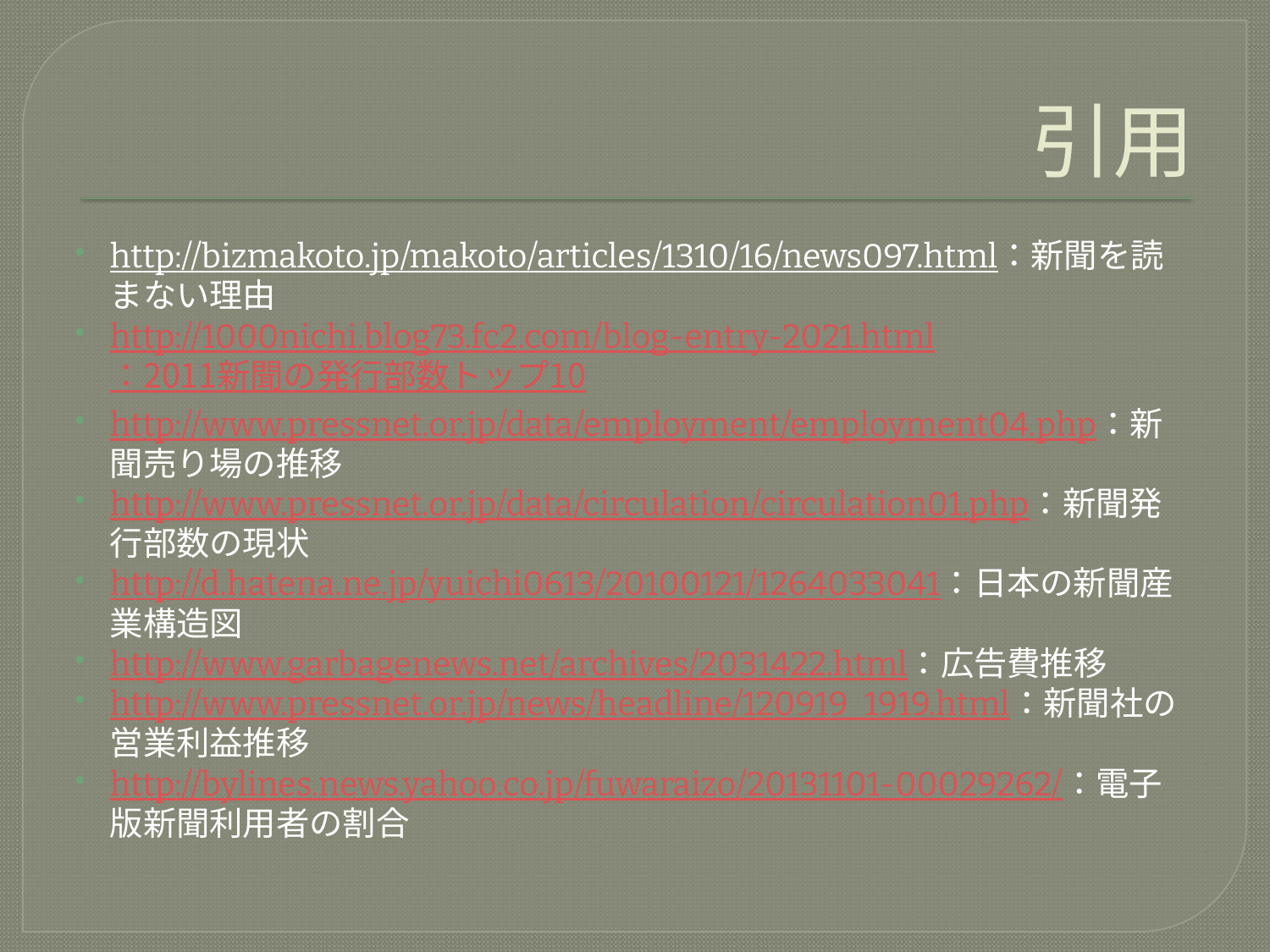

# 引用
http://bizmakoto.jp/makoto/articles/1310/16/news097.html：新聞を読まない理由
http://1000nichi.blog73.fc2.com/blog-entry-2021.html：2011新聞の発行部数トップ10
http://www.pressnet.or.jp/data/employment/employment04.php：新聞売り場の推移
http://www.pressnet.or.jp/data/circulation/circulation01.php：新聞発行部数の現状
http://d.hatena.ne.jp/yuichi0613/20100121/1264033041：日本の新聞産業構造図
http://www.garbagenews.net/archives/2031422.html：広告費推移
http://www.pressnet.or.jp/news/headline/120919_1919.html：新聞社の営業利益推移
http://bylines.news.yahoo.co.jp/fuwaraizo/20131101-00029262/：電子版新聞利用者の割合